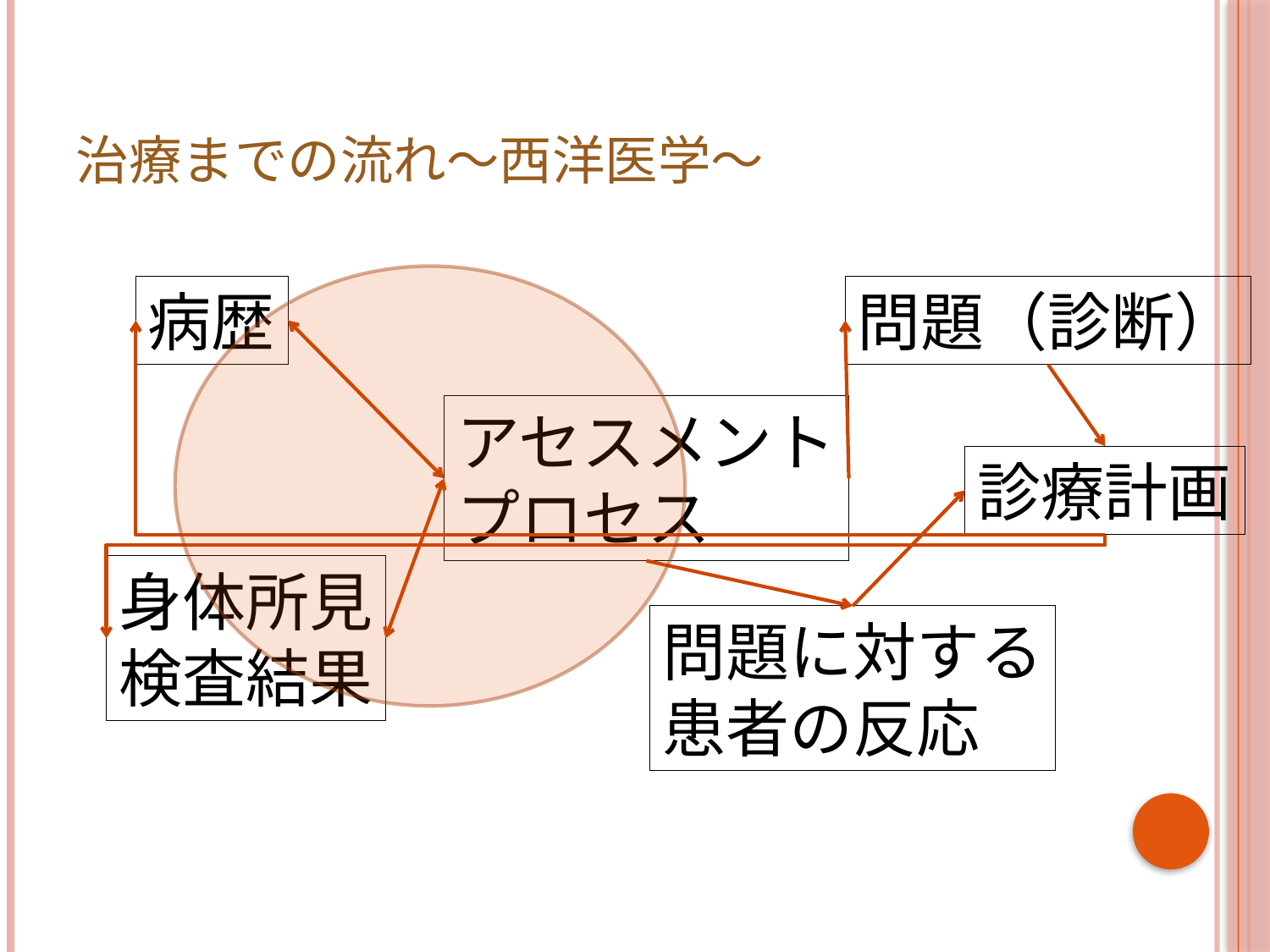

# 治療までの流れ～西洋医学～

病歴
問題（診断）
アセスメント
プロセス
診療計画
身体所見
検査結果
問題に対する
患者の反応